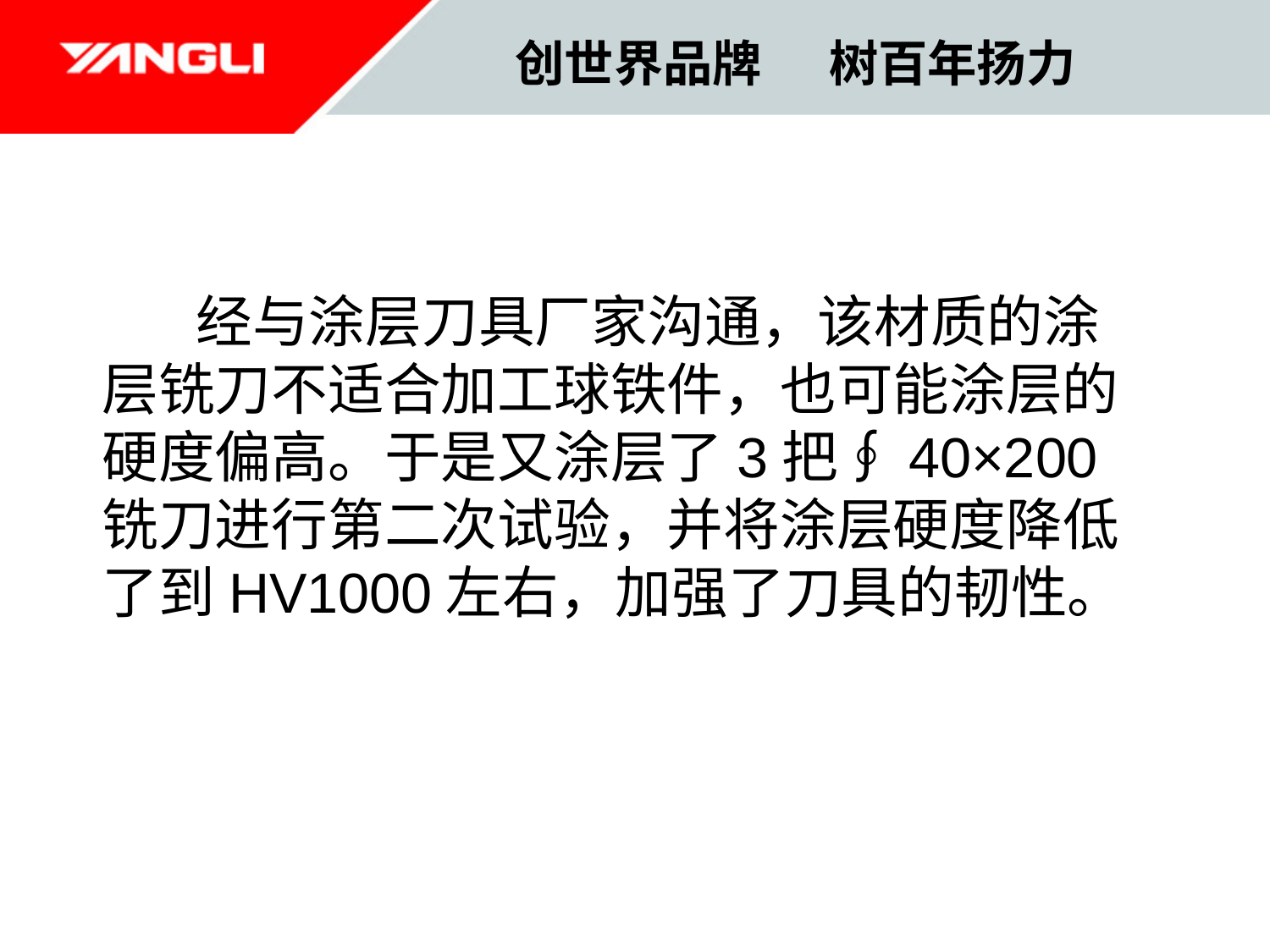

创世界品牌      树百年扬力
   经与涂层刀具厂家沟通，该材质的涂层铣刀不适合加工球铁件，也可能涂层的硬度偏高。于是又涂层了3把∮40×200铣刀进行第二次试验，并将涂层硬度降低了到HV1000左右，加强了刀具的韧性。